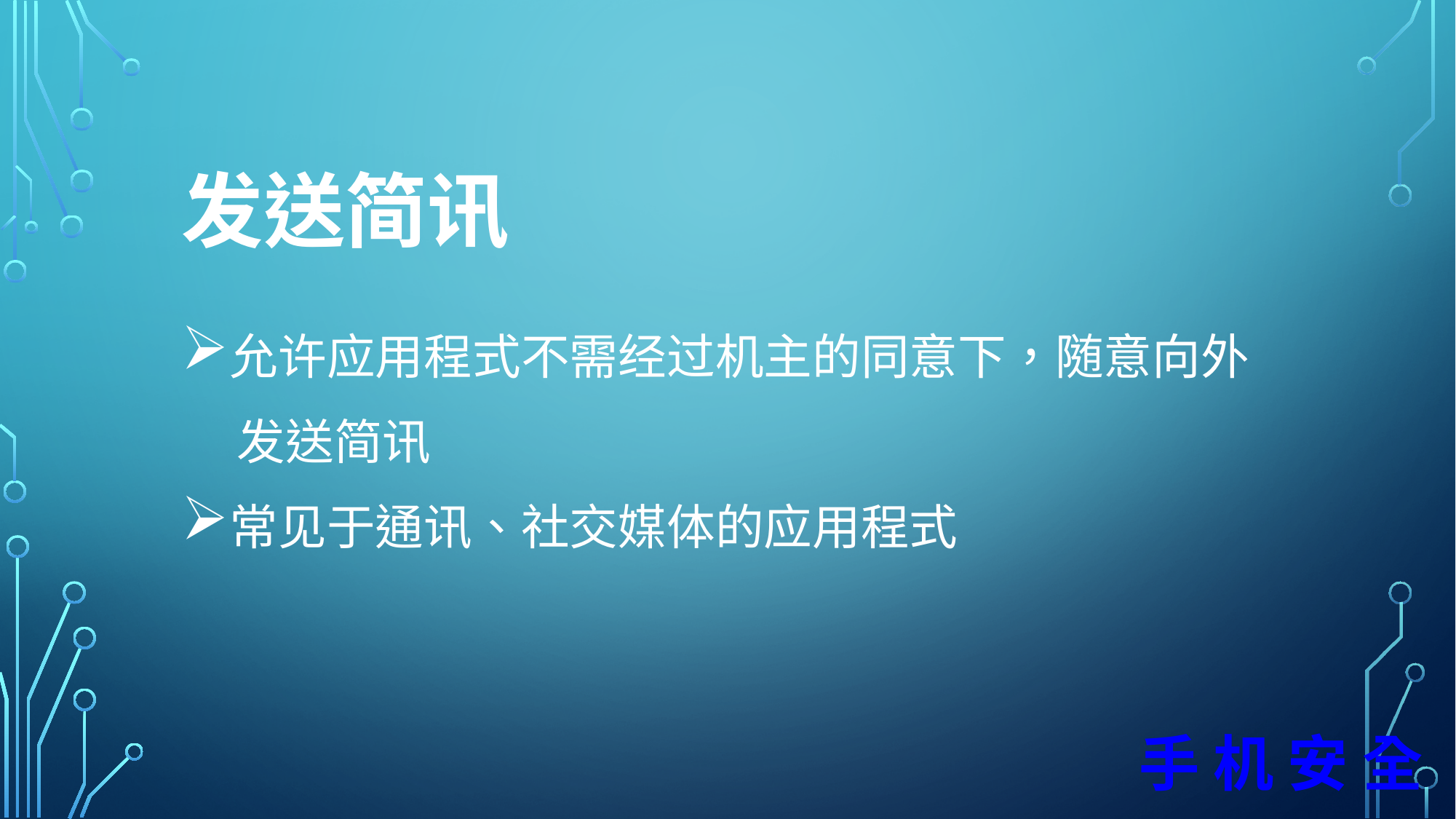

发送简讯
允许应用程式不需经过机主的同意下，随意向外
    发送简讯
常见于通讯、社交媒体的应用程式
手 机 安 全